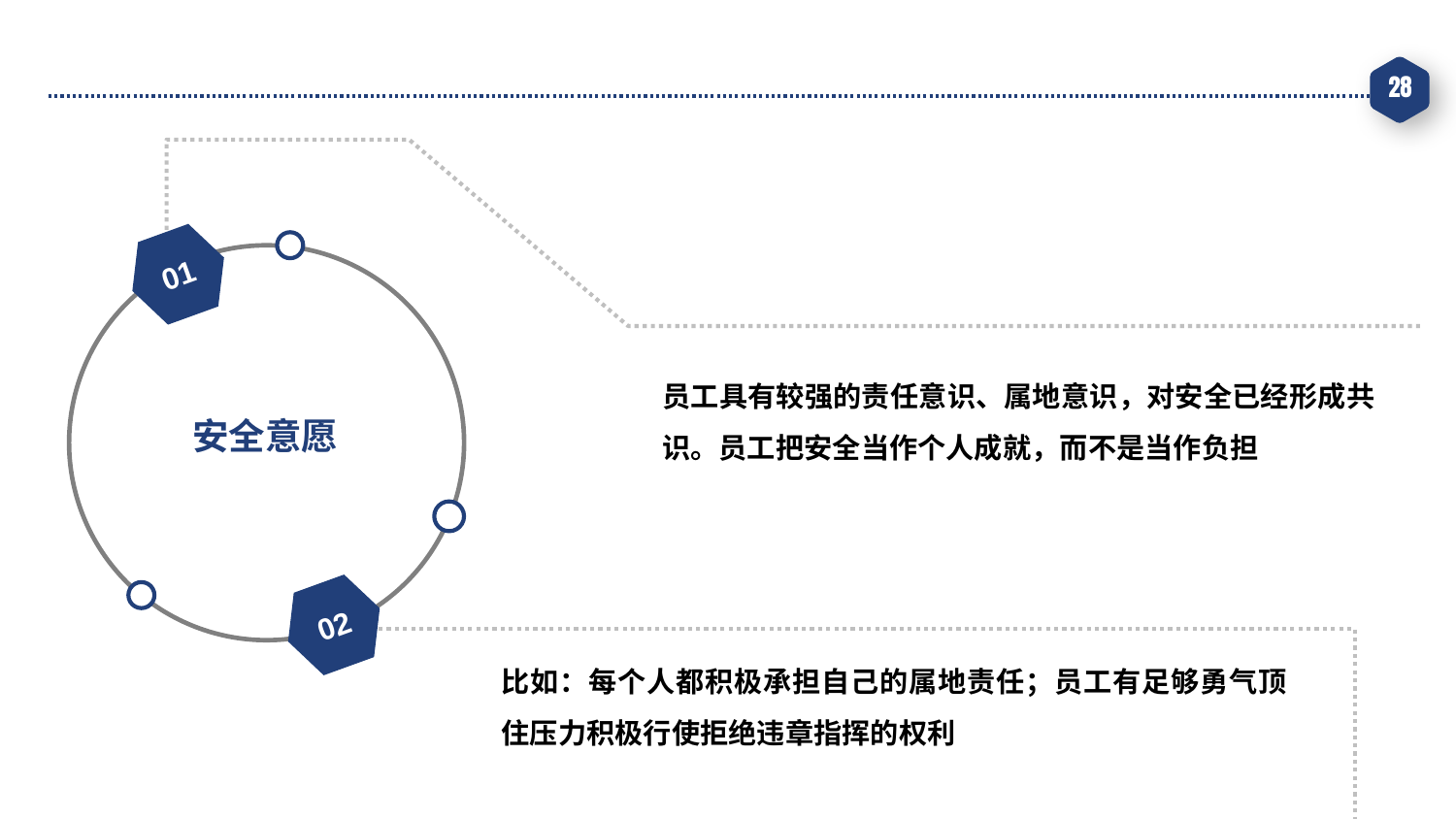

01

员工具有较强的责任意识、属地意识，对安全已经形成共识。员工把安全当作个人成就，而不是当作负担
安全意愿

02

比如：每个人都积极承担自己的属地责任；员工有足够勇气顶住压力积极行使拒绝违章指挥的权利